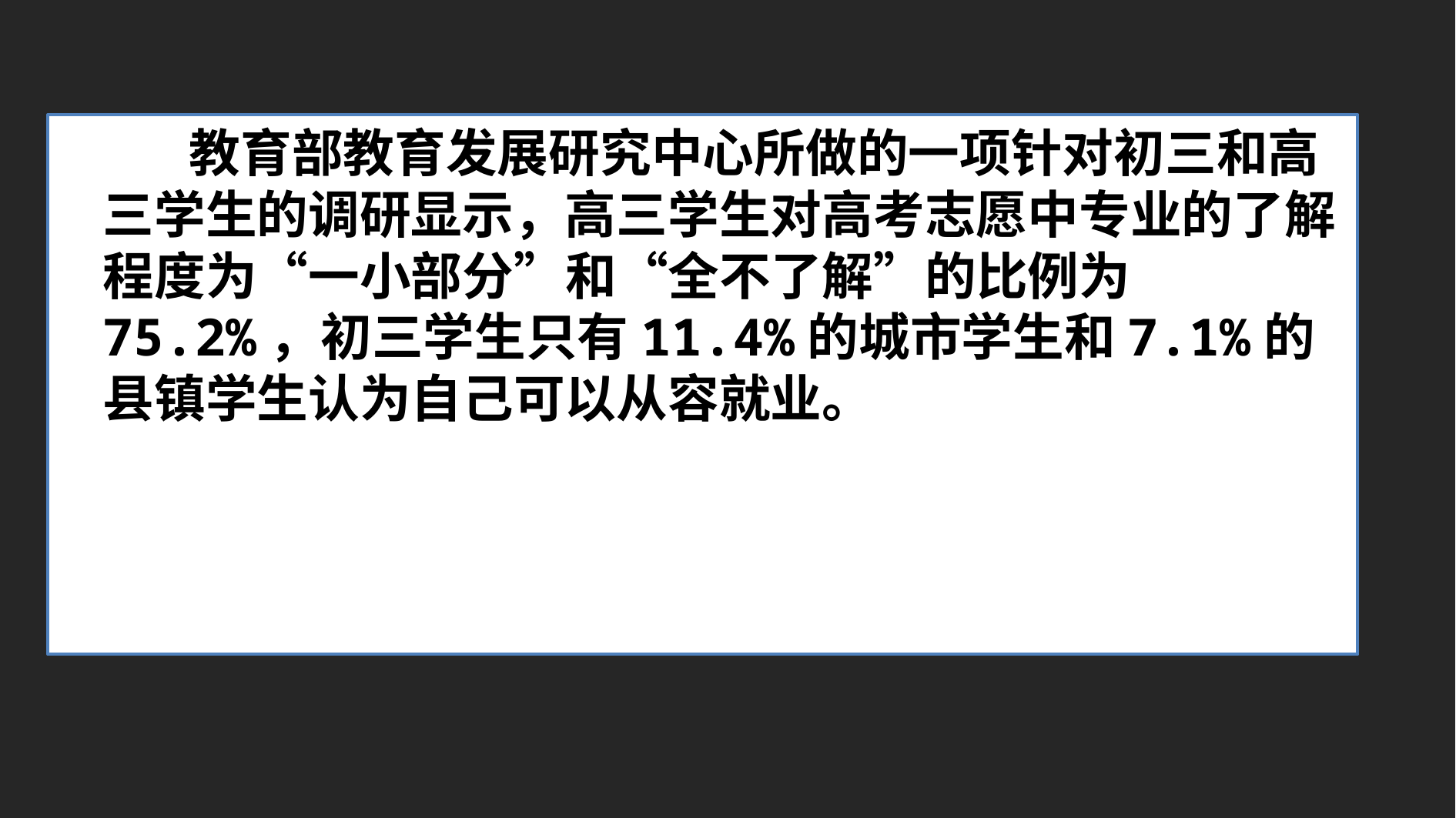

教育部教育发展研究中心所做的一项针对初三和高三学生的调研显示，高三学生对高考志愿中专业的了解程度为“一小部分”和“全不了解”的比例为75.2%，初三学生只有11.4%的城市学生和7.1%的县镇学生认为自己可以从容就业。